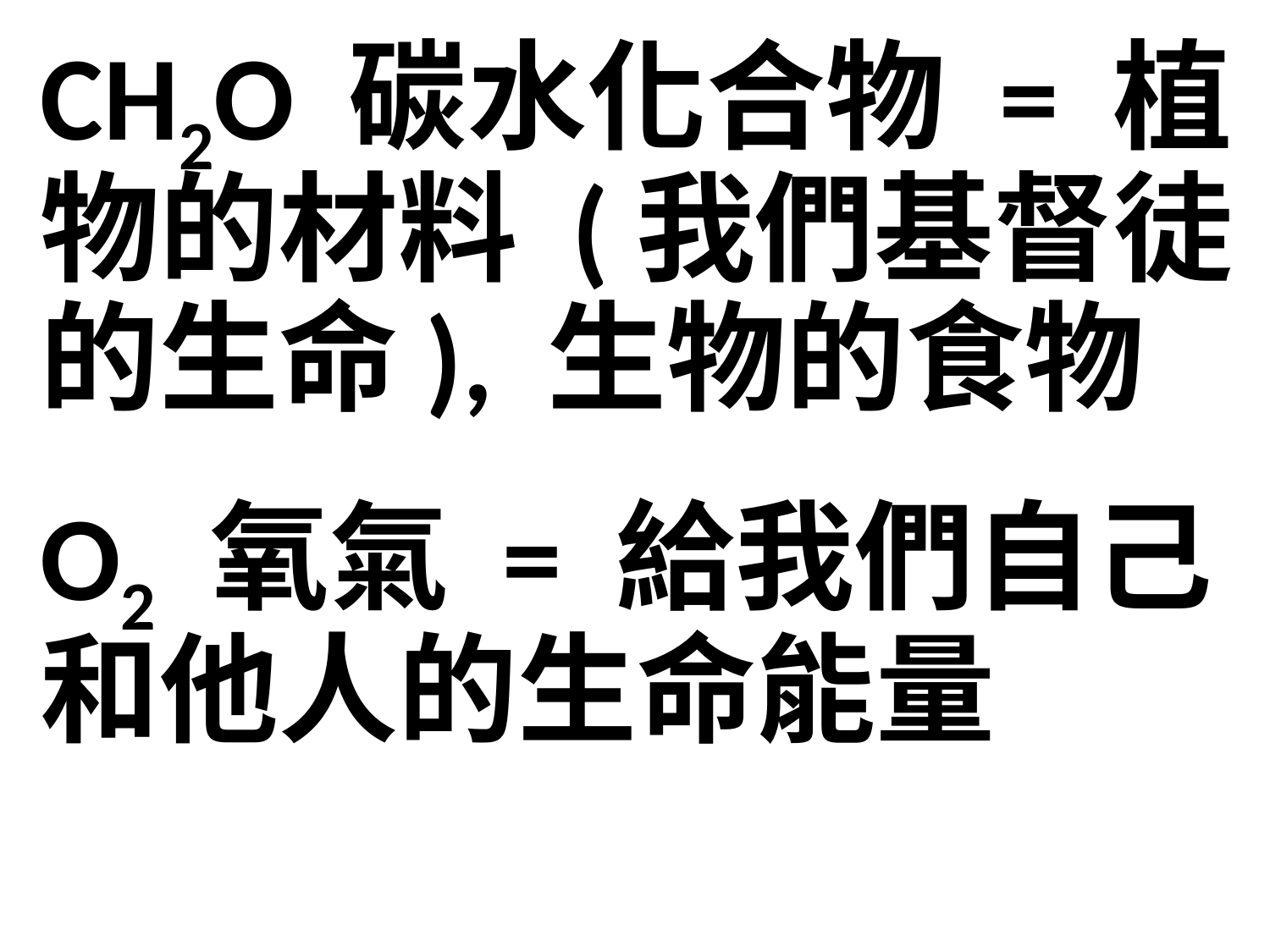

CH2O 碳水化合物 = 植物的材料 (我們基督徒的生命), 生物的食物
O2 氧氣 = 給我們自己和他人的生命能量